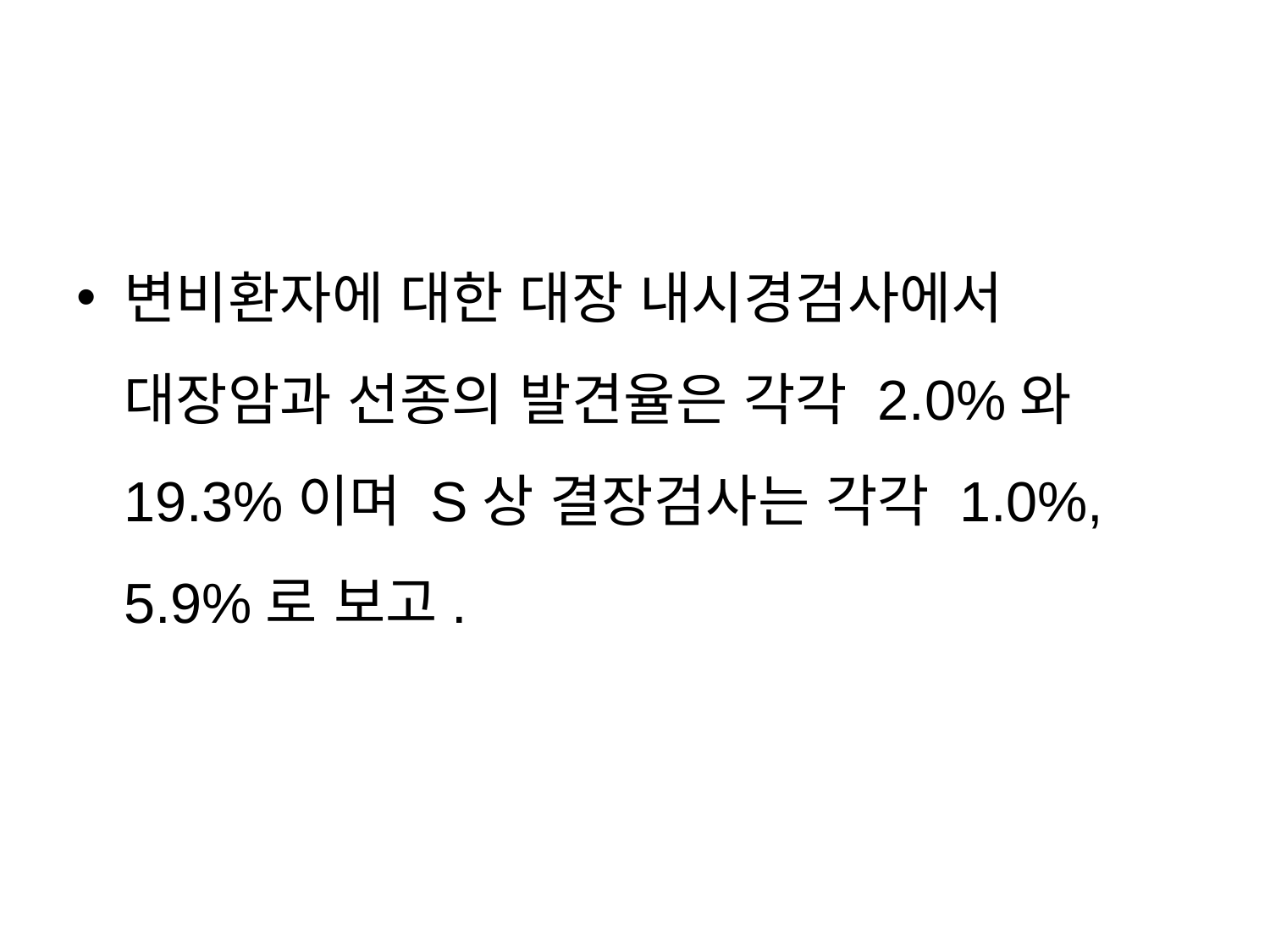

#
변비환자에 대한 대장 내시경검사에서 대장암과 선종의 발견율은 각각 2.0%와 19.3%이며 S상 결장검사는 각각 1.0%, 5.9%로 보고.